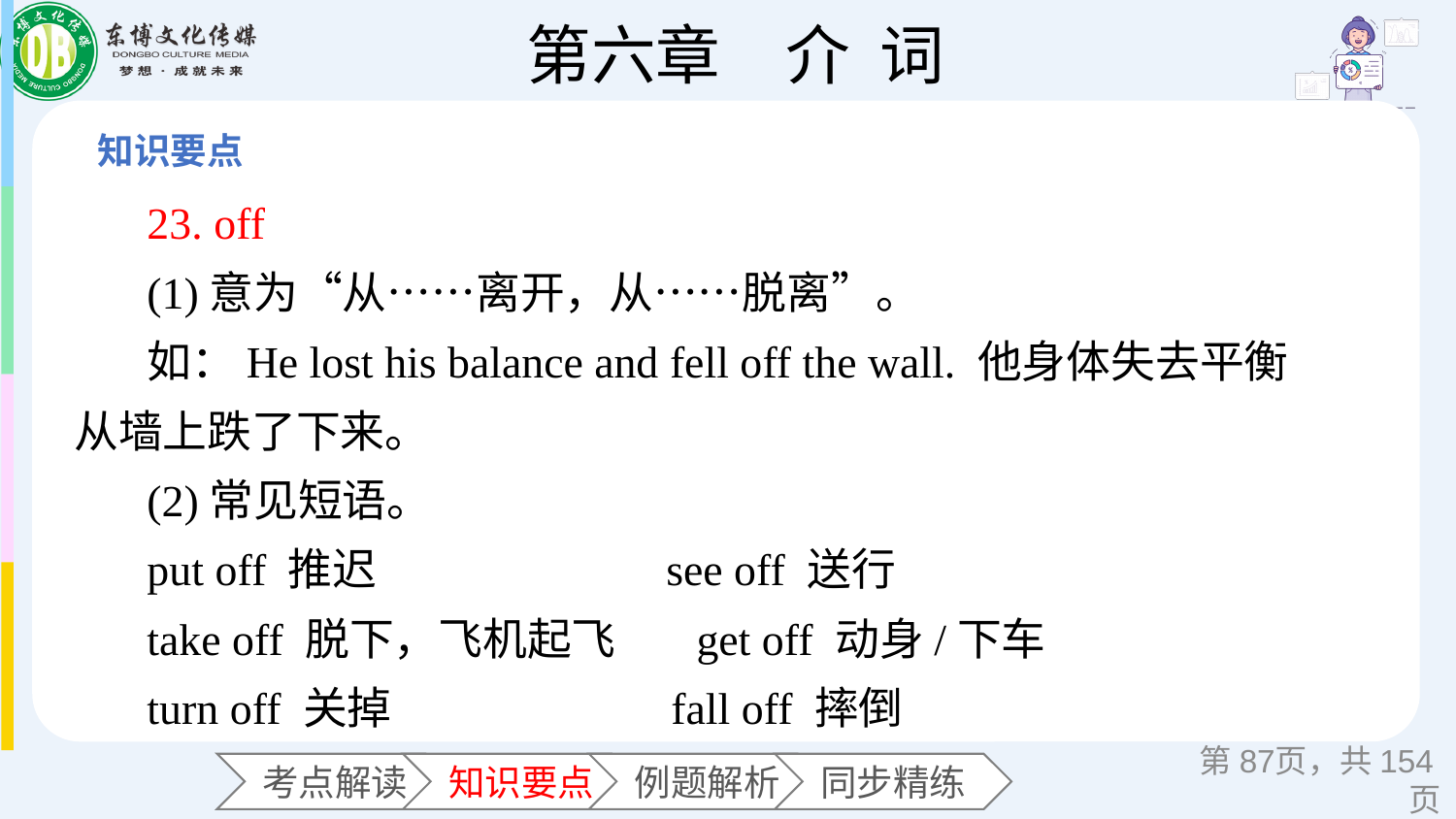

23. off
(1)意为“从……离开，从……脱离”。
如：He lost his balance and fell off the wall. 他身体失去平衡从墙上跌了下来。
(2)常见短语。
put off 推迟                            see off 送行
take off 脱下，飞机起飞       get off 动身/下车
turn off 关掉                           fall off 摔倒
第87页，共154页